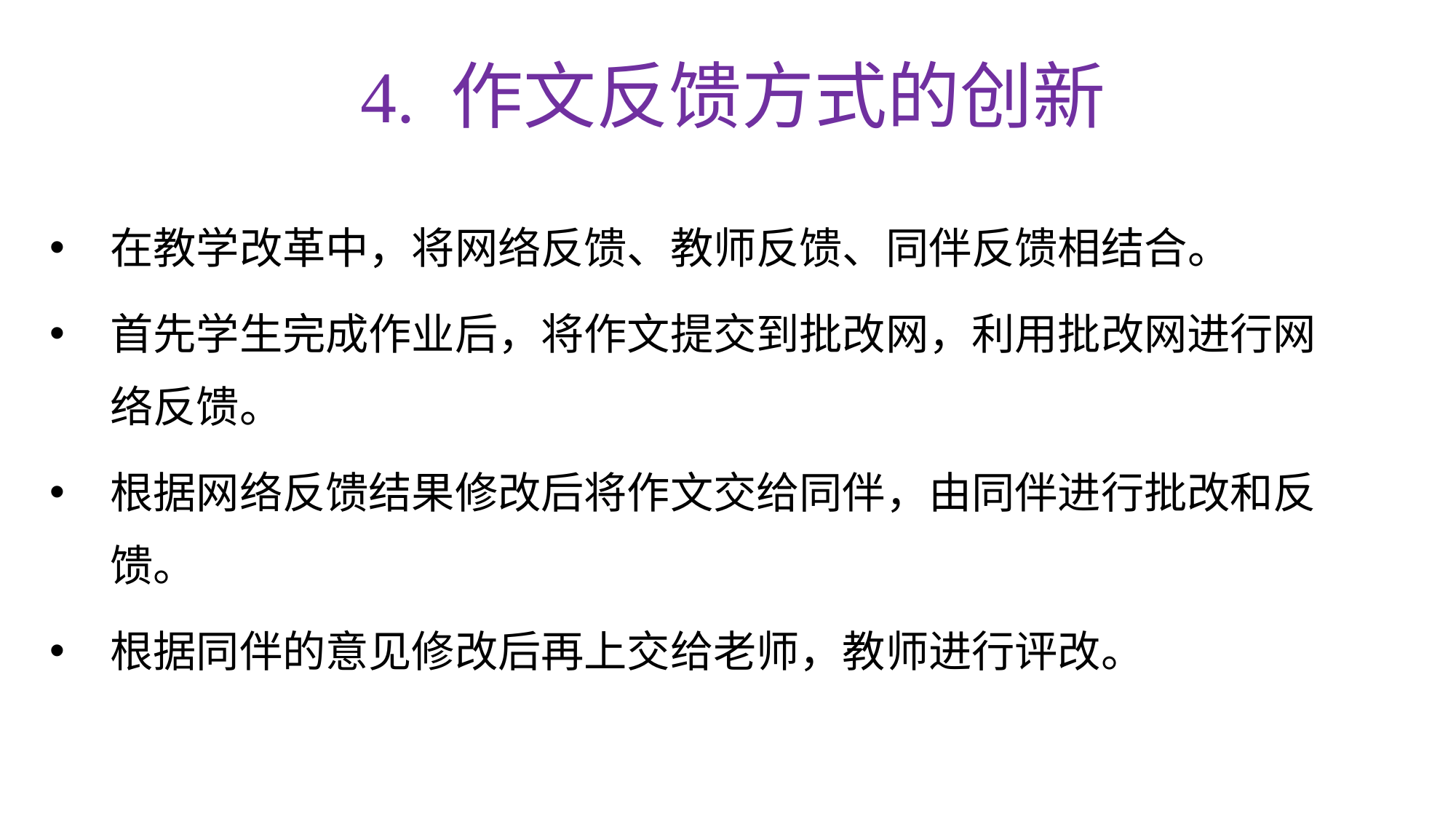

# 4. 作文反馈方式的创新
在教学改革中，将网络反馈、教师反馈、同伴反馈相结合。
首先学生完成作业后，将作文提交到批改网，利用批改网进行网络反馈。
根据网络反馈结果修改后将作文交给同伴，由同伴进行批改和反馈。
根据同伴的意见修改后再上交给老师，教师进行评改。